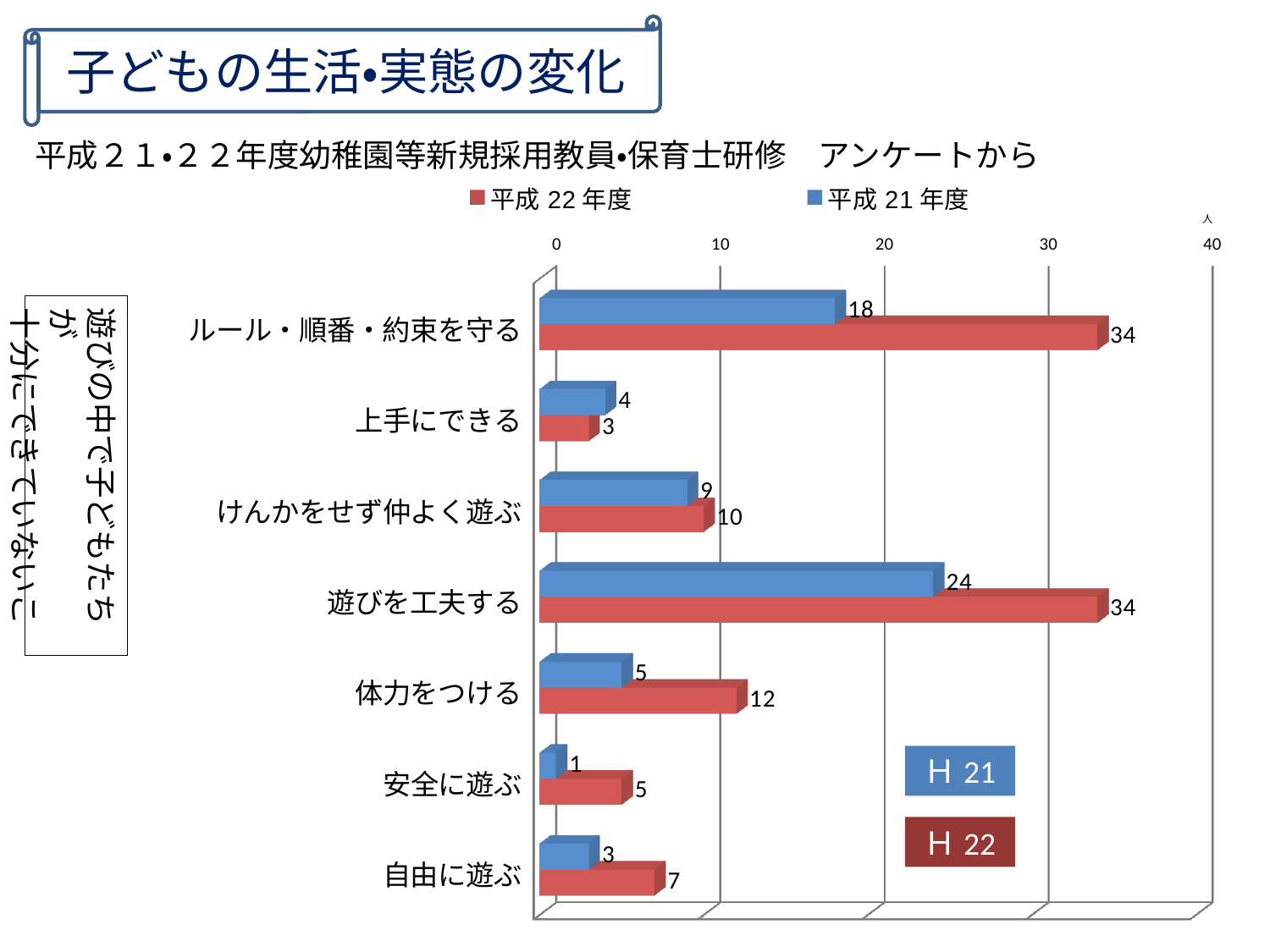

子どもの生活・実態の変化
平成２１・２２年度幼稚園等新規採用教員・保育士研修　アンケートから

[unsupported chart]

人
遊びの中で子どもたちが
十分にできていないこと
Ｈ21
Ｈ22